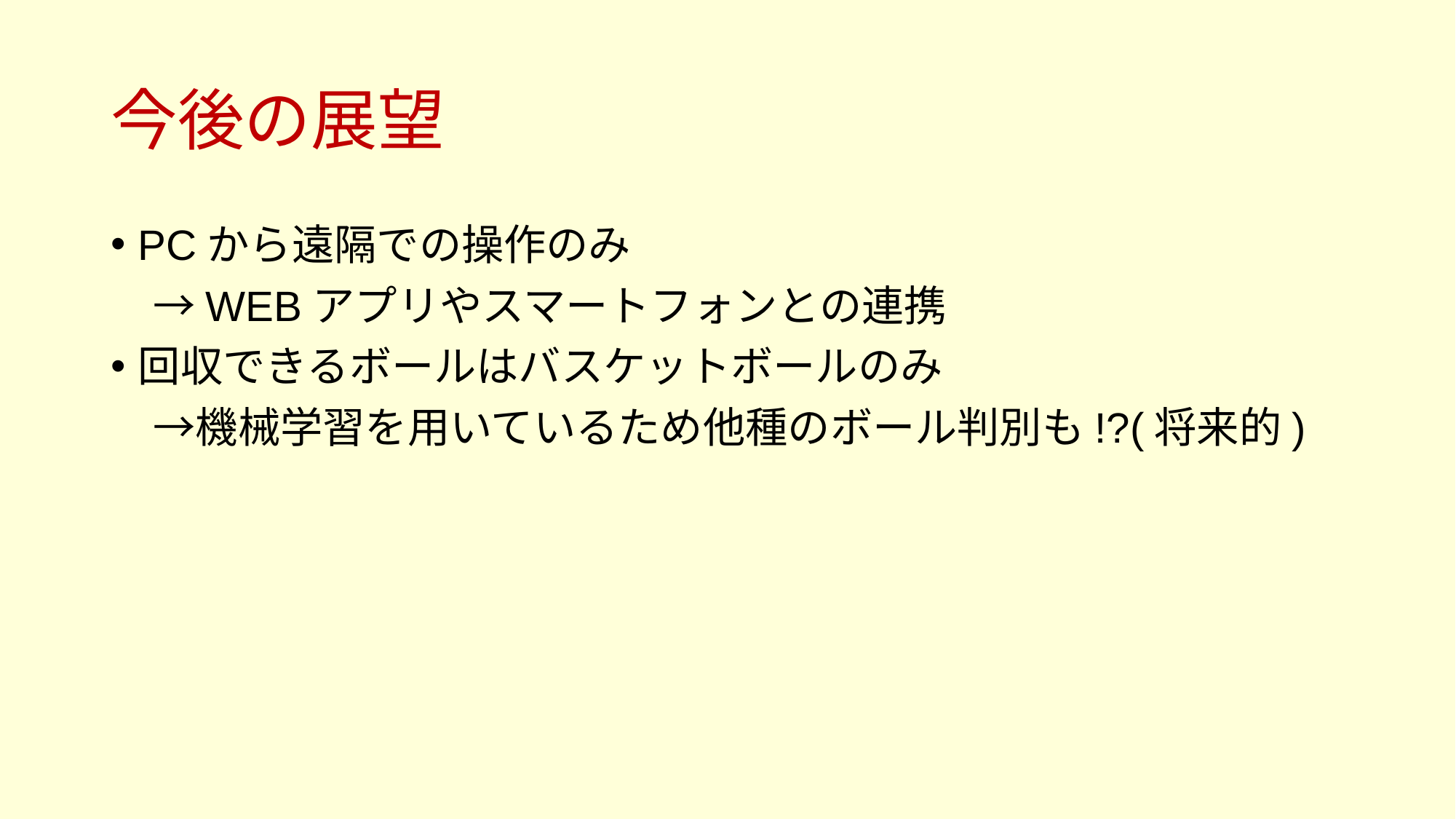

# 今後の展望
PCから遠隔での操作のみ
　→WEBアプリやスマートフォンとの連携
回収できるボールはバスケットボールのみ
　→機械学習を用いているため他種のボール判別も!?(将来的)